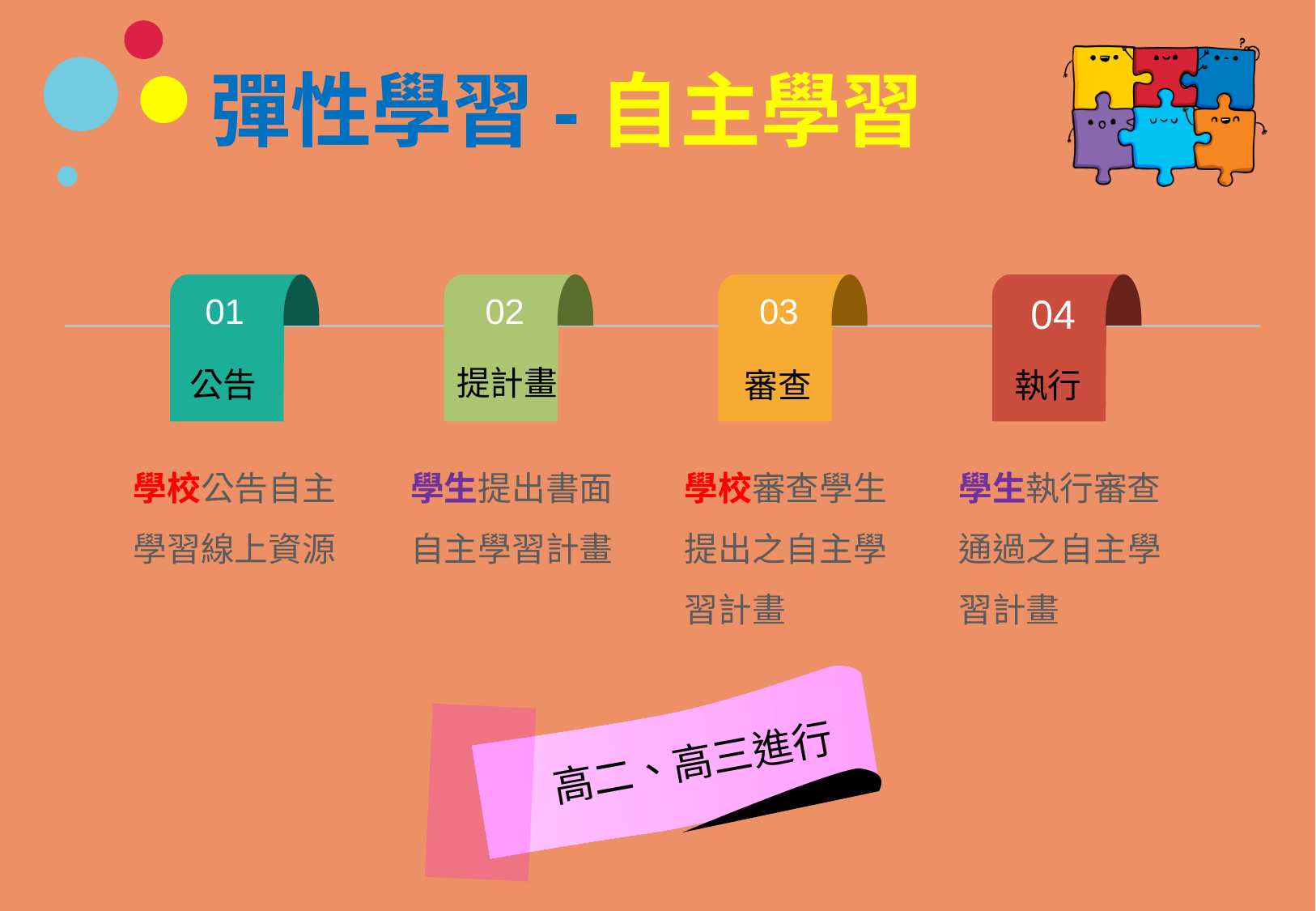

# 彈性學習-自主學習
01

學校公告自主學習線上資源
公告
02

提計畫
學生提出書面自主學習計畫
03

審查
學校審查學生提出之自主學習計畫
04

執行
學生執行審查通過之自主學習計畫

高二、高三進行